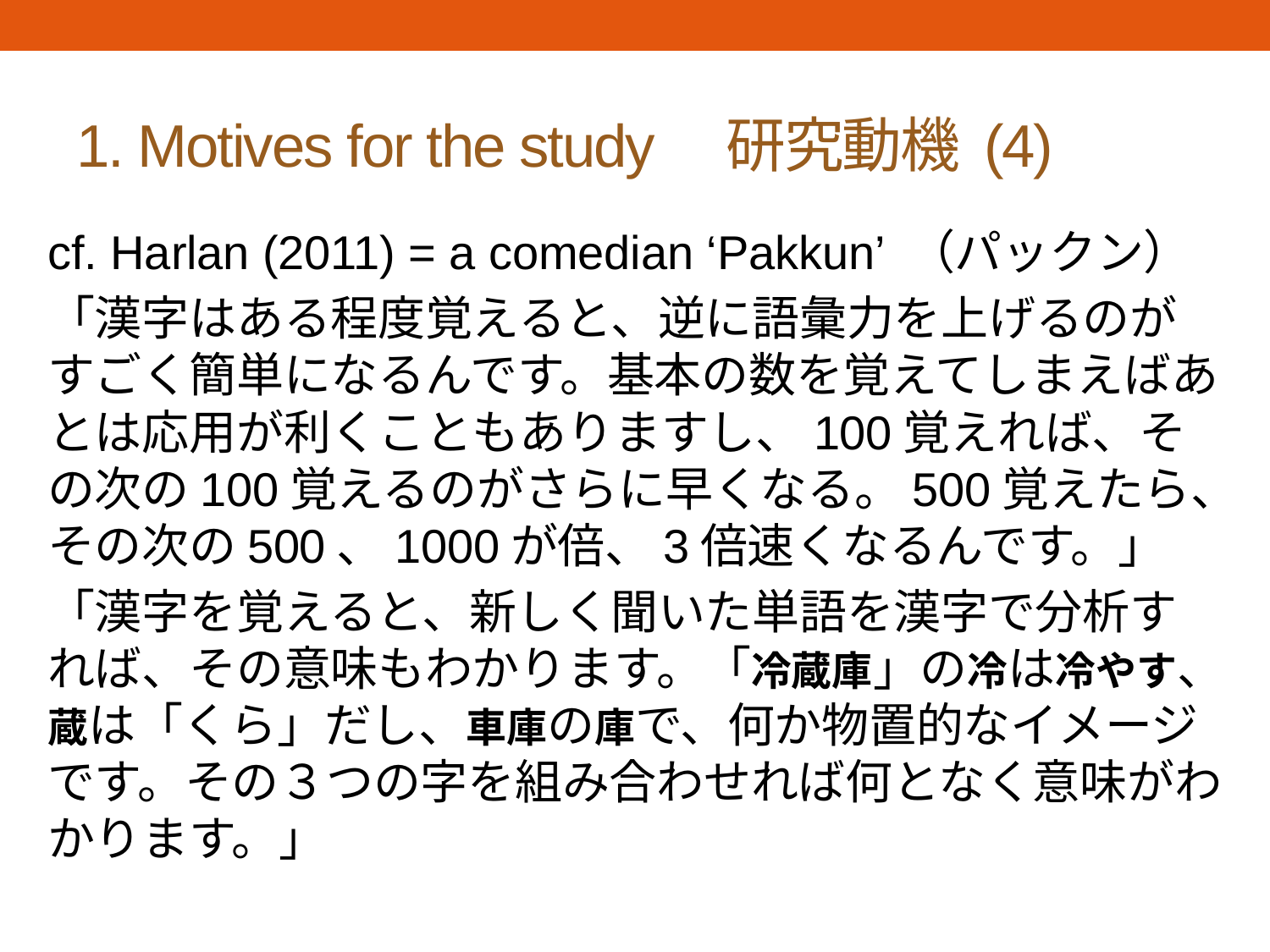

# 1. Motives for the study　研究動機 (4)
cf. Harlan (2011) = a comedian ‘Pakkun’ （パックン）
「漢字はある程度覚えると、逆に語彙力を上げるのがすごく簡単になるんです。基本の数を覚えてしまえばあとは応用が利くこともありますし、100覚えれば、その次の100覚えるのがさらに早くなる。500覚えたら、その次の500、1000が倍、3倍速くなるんです。」
「漢字を覚えると、新しく聞いた単語を漢字で分析すれば、その意味もわかります。「冷蔵庫」の冷は冷やす、蔵は「くら」だし、車庫の庫で、何か物置的なイメージです。その３つの字を組み合わせれば何となく意味がわかります。」